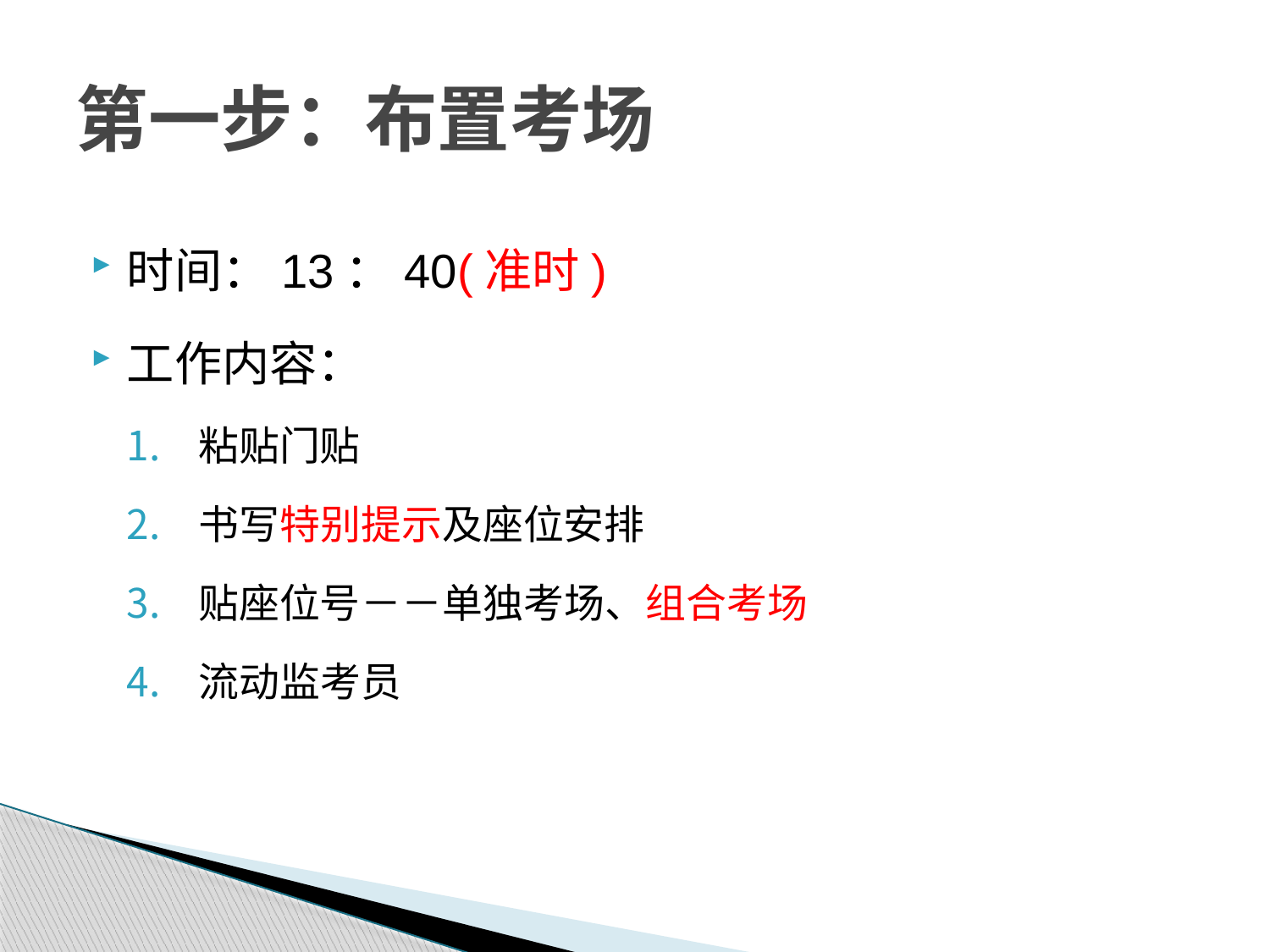

# 第一步：布置考场
时间：13：40(准时)
工作内容：
粘贴门贴
书写特别提示及座位安排
贴座位号－－单独考场、组合考场
流动监考员